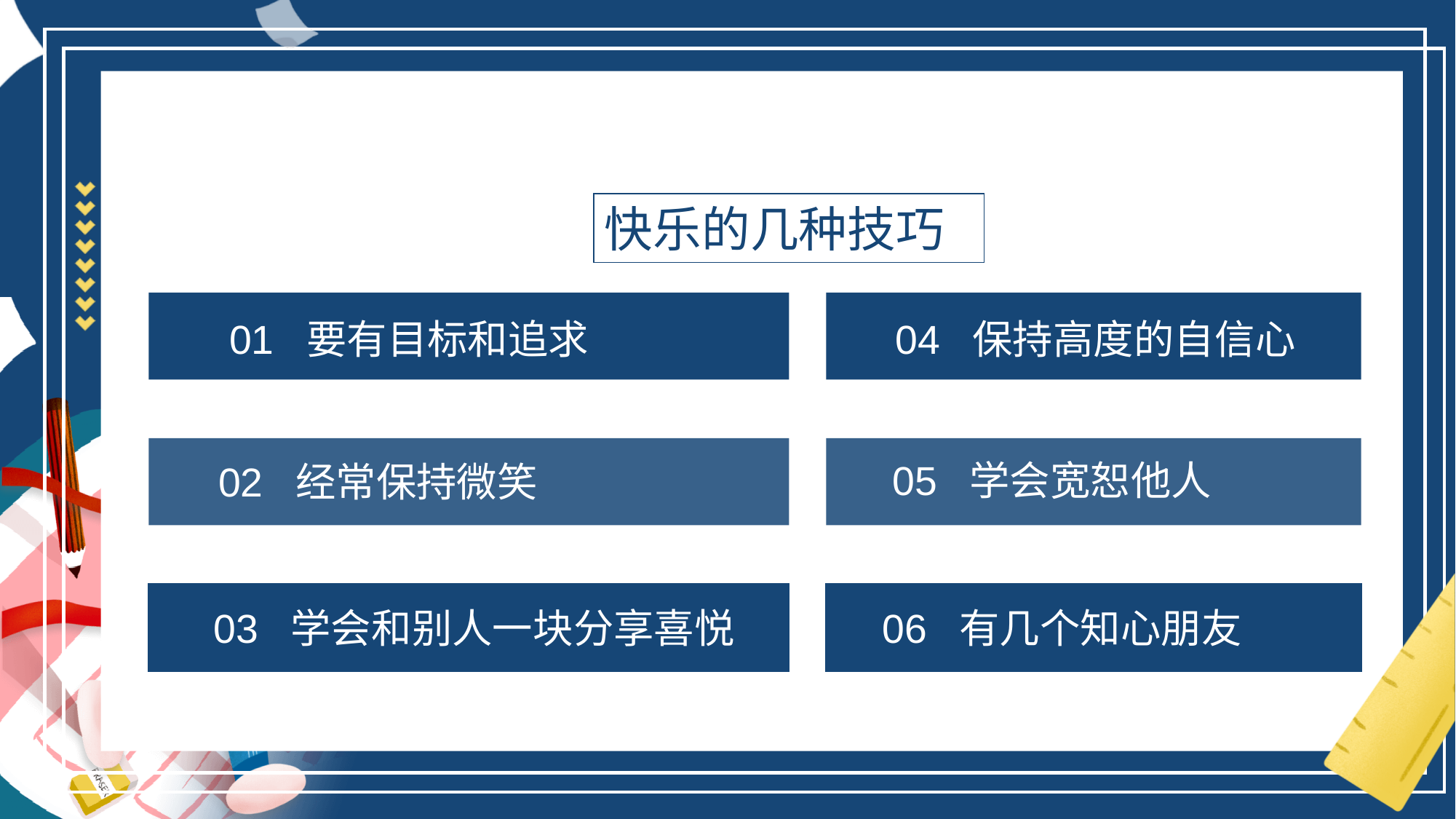

快乐的几种技巧

01  要有目标和追求

04  保持高度的自信心

05  学会宽恕他人

02  经常保持微笑

03  学会和别人一块分享喜悦

06  有几个知心朋友